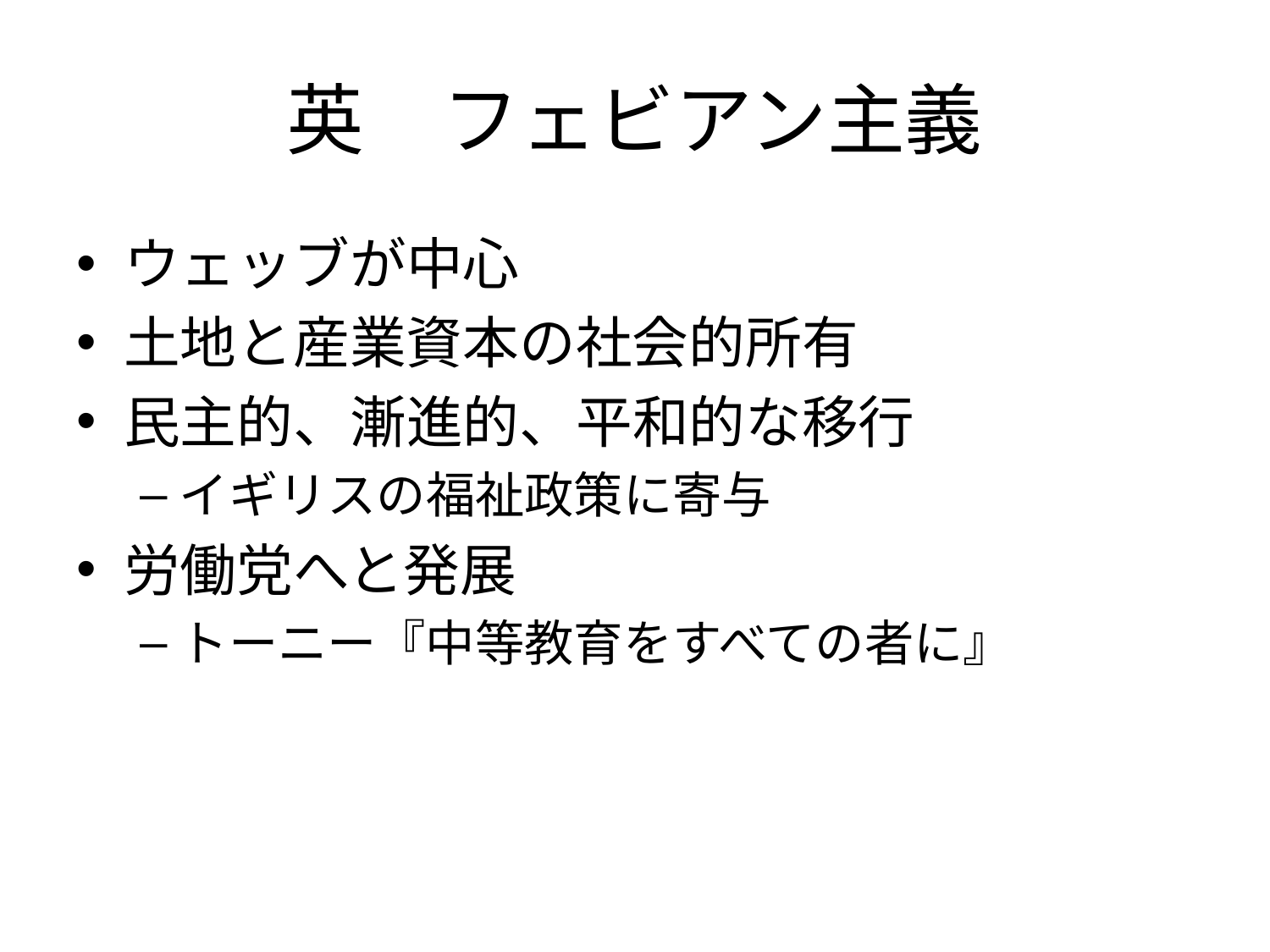

# 英　フェビアン主義
ウェッブが中心
土地と産業資本の社会的所有
民主的、漸進的、平和的な移行
イギリスの福祉政策に寄与
労働党へと発展
トーニー『中等教育をすべての者に』